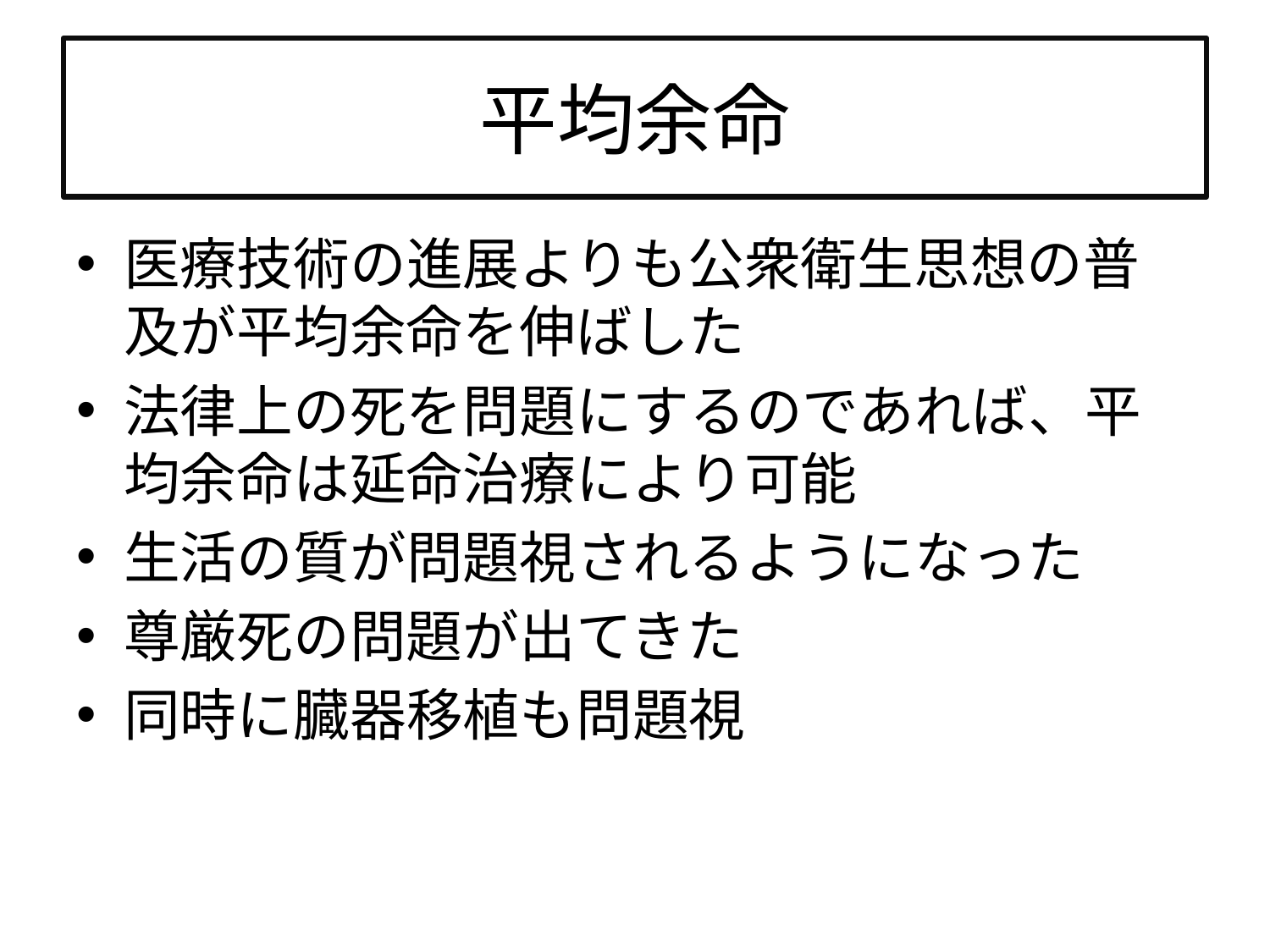

# 平均余命
医療技術の進展よりも公衆衛生思想の普及が平均余命を伸ばした
法律上の死を問題にするのであれば、平均余命は延命治療により可能
生活の質が問題視されるようになった
尊厳死の問題が出てきた
同時に臓器移植も問題視